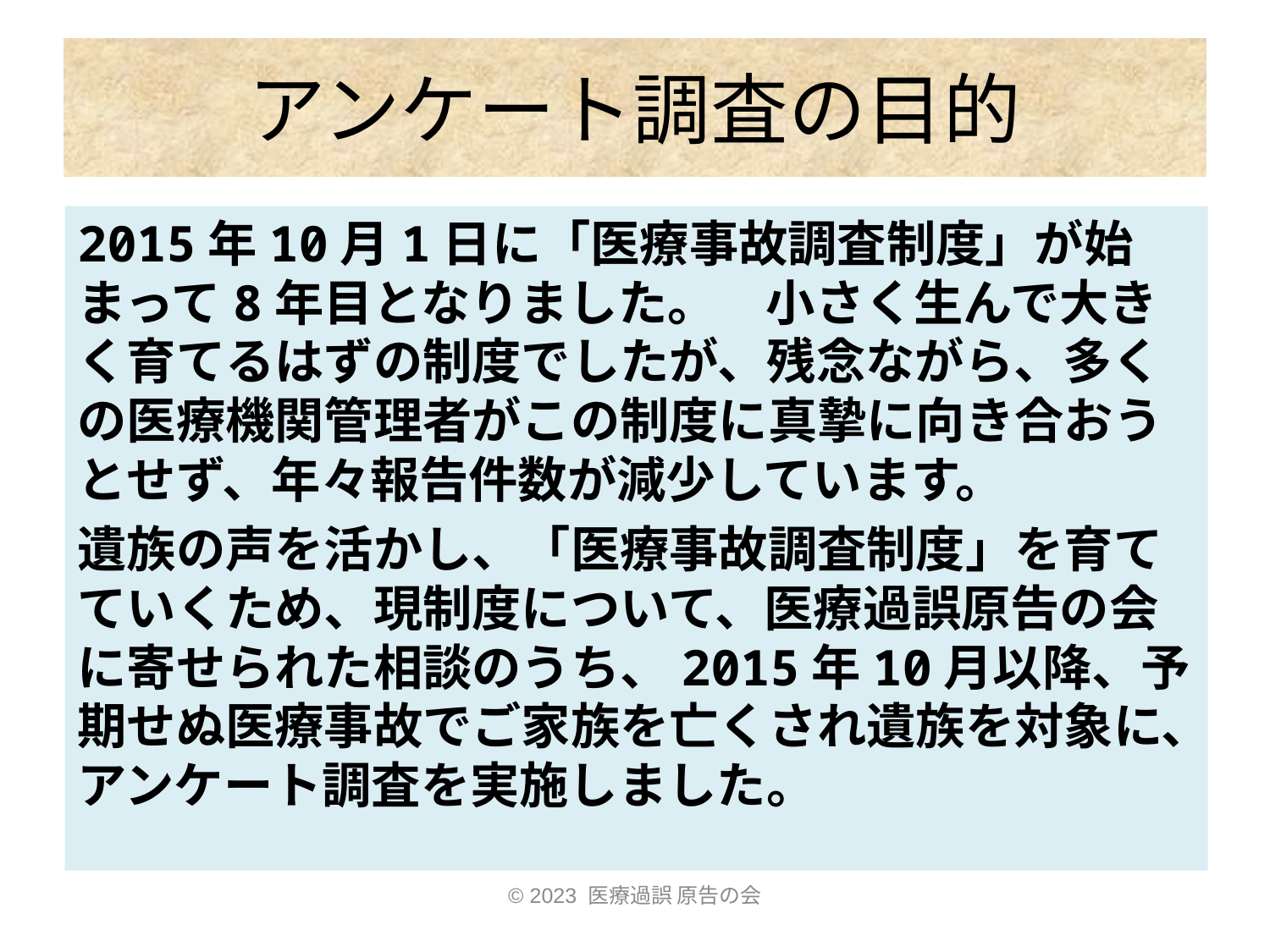

# アンケート調査の目的
2015年10月1日に「医療事故調査制度」が始まって8年目となりました。　小さく生んで大きく育てるはずの制度でしたが、残念ながら、多くの医療機関管理者がこの制度に真摯に向き合おうとせず、年々報告件数が減少しています。
遺族の声を活かし、「医療事故調査制度」を育てていくため、現制度について、医療過誤原告の会に寄せられた相談のうち、2015年10月以降、予期せぬ医療事故でご家族を亡くされ遺族を対象に、アンケート調査を実施しました。

© 2023 医療過誤 原告の会